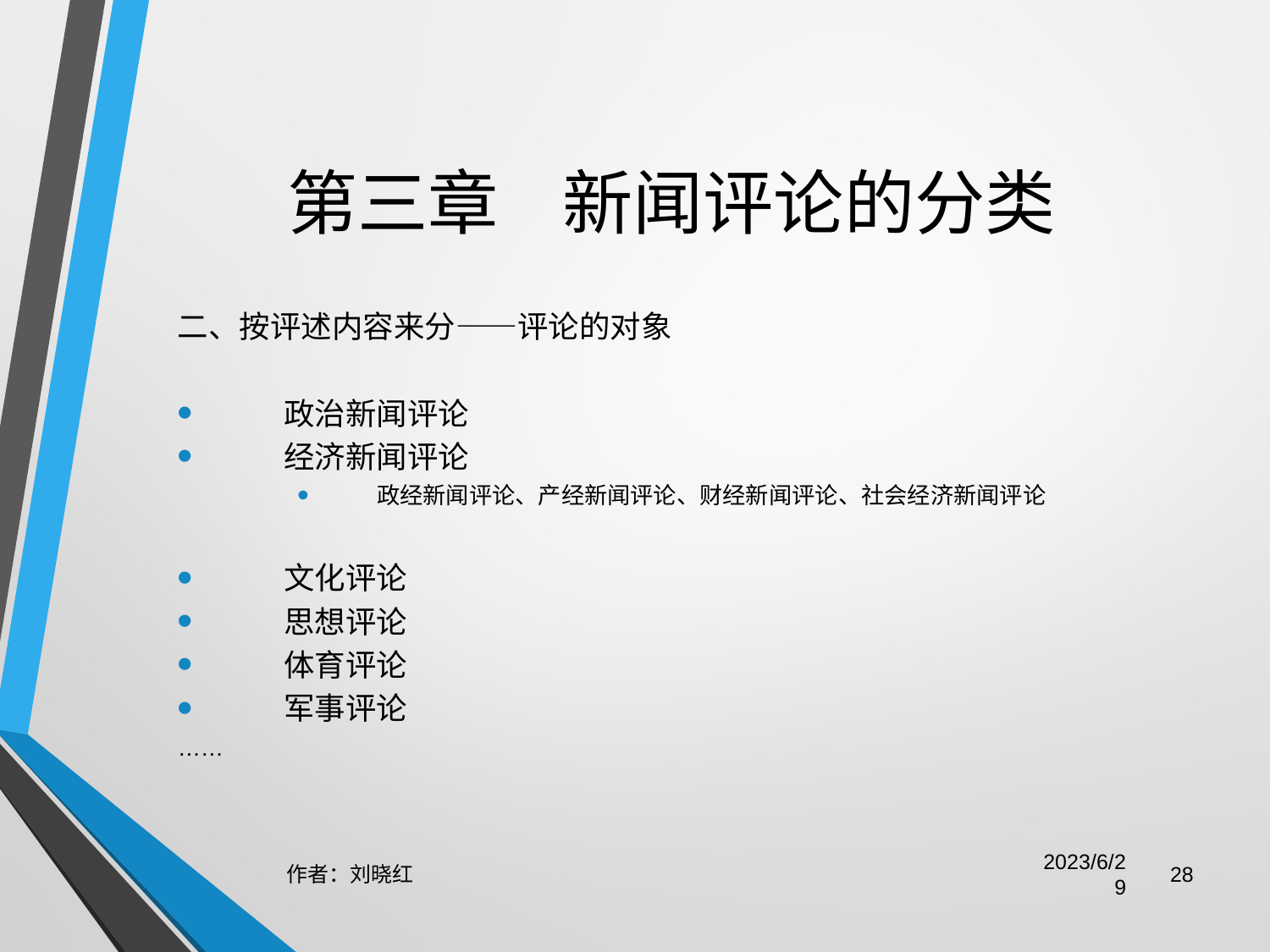

# 第三章    新闻评论的分类
二、按评述内容来分——评论的对象

政治新闻评论
经济新闻评论
政经新闻评论、产经新闻评论、财经新闻评论、社会经济新闻评论

文化评论
思想评论
体育评论
军事评论
……
作者：刘晓红
2023/6/29
28